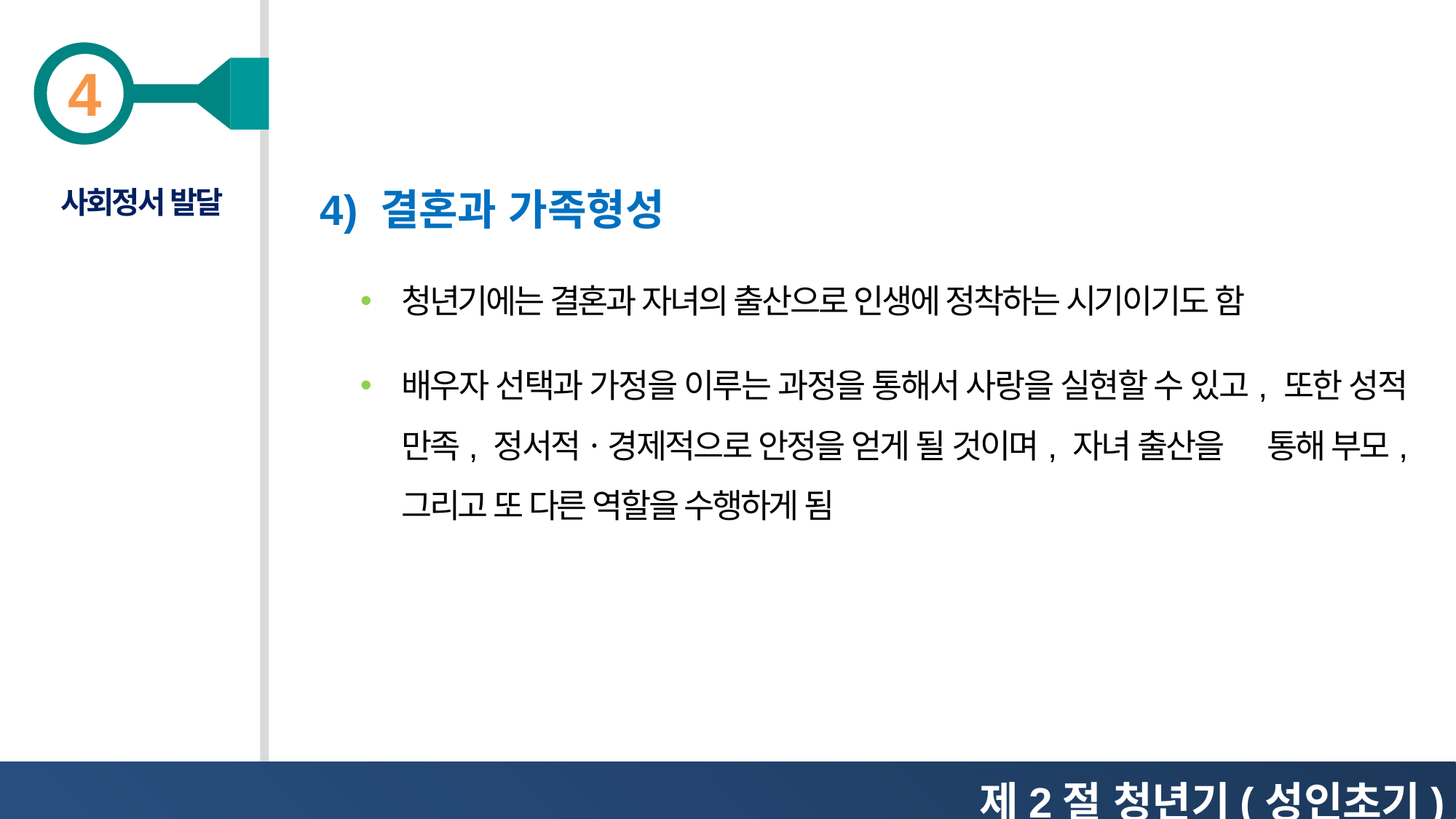

사회정서 발달
4) 결혼과 가족형성
청년기에는 결혼과 자녀의 출산으로 인생에 정착하는 시기이기도 함

배우자 선택과 가정을 이루는 과정을 통해서 사랑을 실현할 수 있고, 또한 성적 만족, 정서적ㆍ경제적으로 안정을 얻게 될 것이며, 자녀 출산을      통해 부모, 그리고 또 다른 역할을 수행하게 됨
제2절 청년기(성인초기)